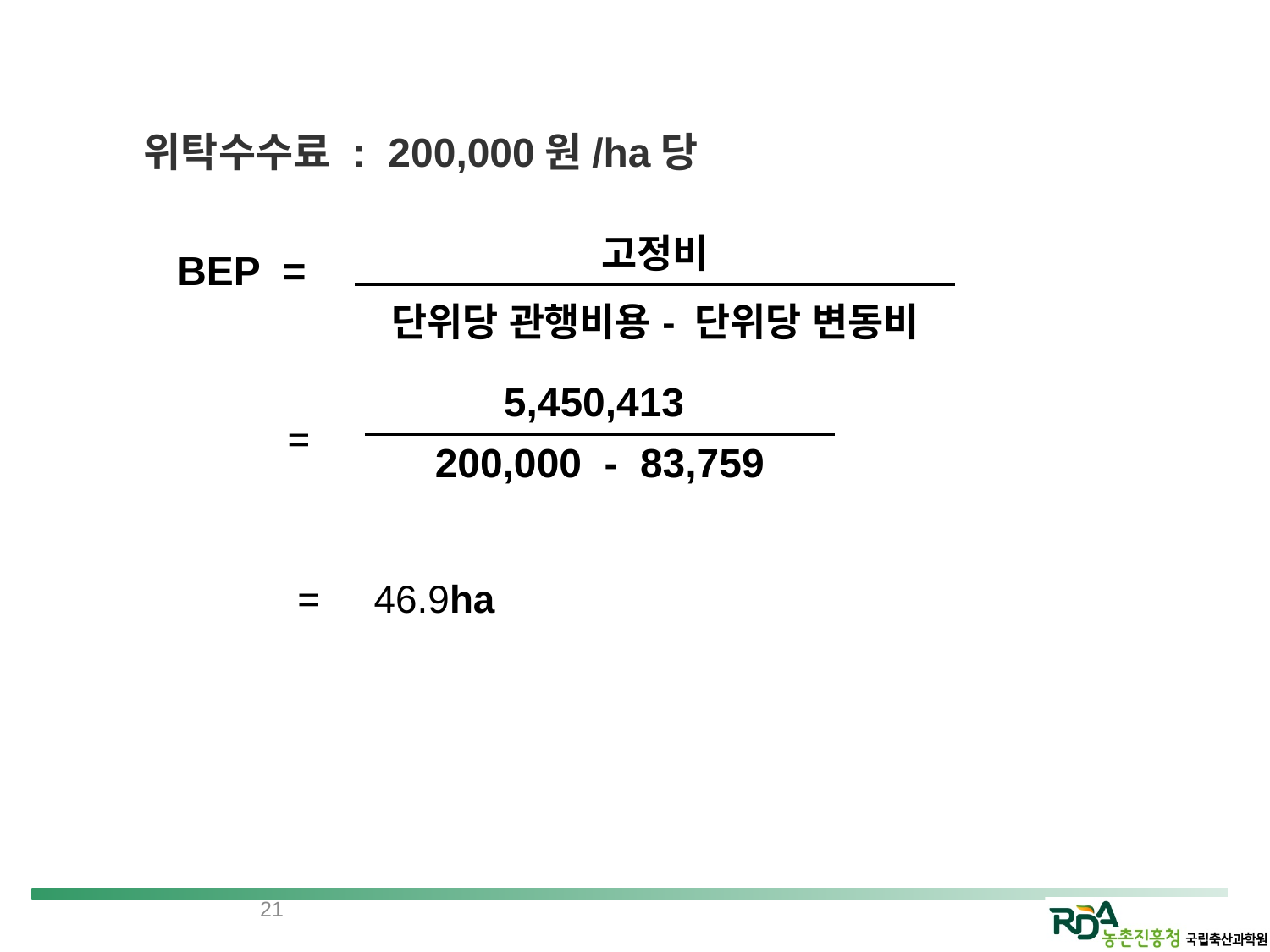

위탁수수료 :  200,000원/ha당
| 고정비 |
| --- |
| 단위당 관행비용- 단위당 변동비 |
BEP  =
| 5,450,413 |
| --- |
| 200,000 - 83,759 |
=
=     46.9ha
21